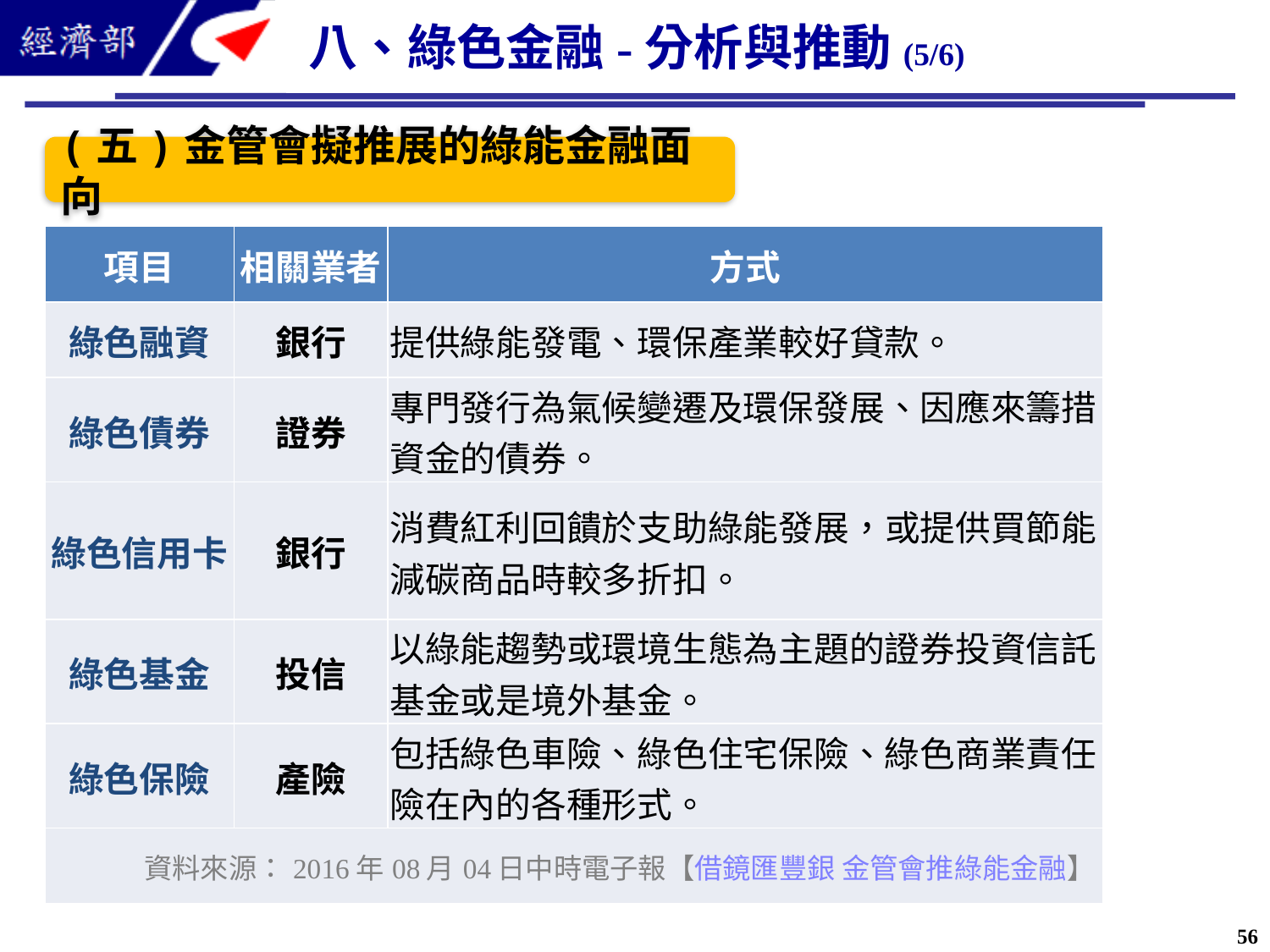

八、綠色金融-分析與推動(5/6)

(五)金管會擬推展的綠能金融面向
| 項目 | 相關業者 | 方式 |
| --- | --- | --- |
| 綠色融資 | 銀行 | 提供綠能發電、環保產業較好貸款。 |
| 綠色債券 | 證券 | 專門發行為氣候變遷及環保發展、因應來籌措資金的債券。 |
| 綠色信用卡 | 銀行 | 消費紅利回饋於支助綠能發展，或提供買節能減碳商品時較多折扣。 |
| 綠色基金 | 投信 | 以綠能趨勢或環境生態為主題的證券投資信託基金或是境外基金。 |
| 綠色保險 | 產險 | 包括綠色車險、綠色住宅保險、綠色商業責任險在內的各種形式。 |
| 資料來源：2016年08月04日中時電子報【借鏡匯豐銀 金管會推綠能金融】 |  |  |
56